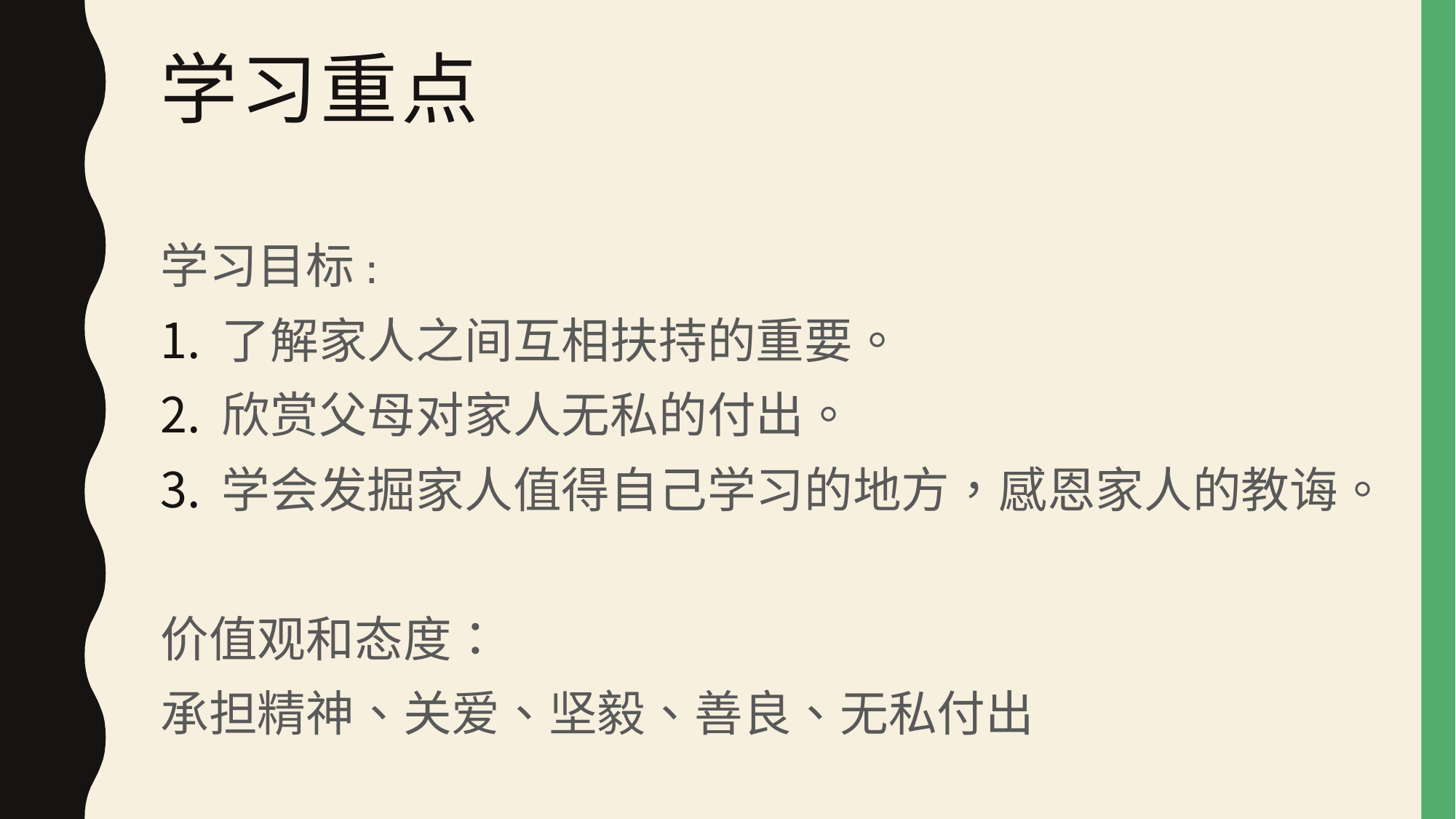

# 学习重点
学习目标:
了解家人之间互相扶持的重要。
欣赏父母对家人无私的付出。
学会发掘家人值得自己学习的地方，感恩家人的教诲。

价值观和态度：
承担精神、关爱、坚毅、善良、无私付出